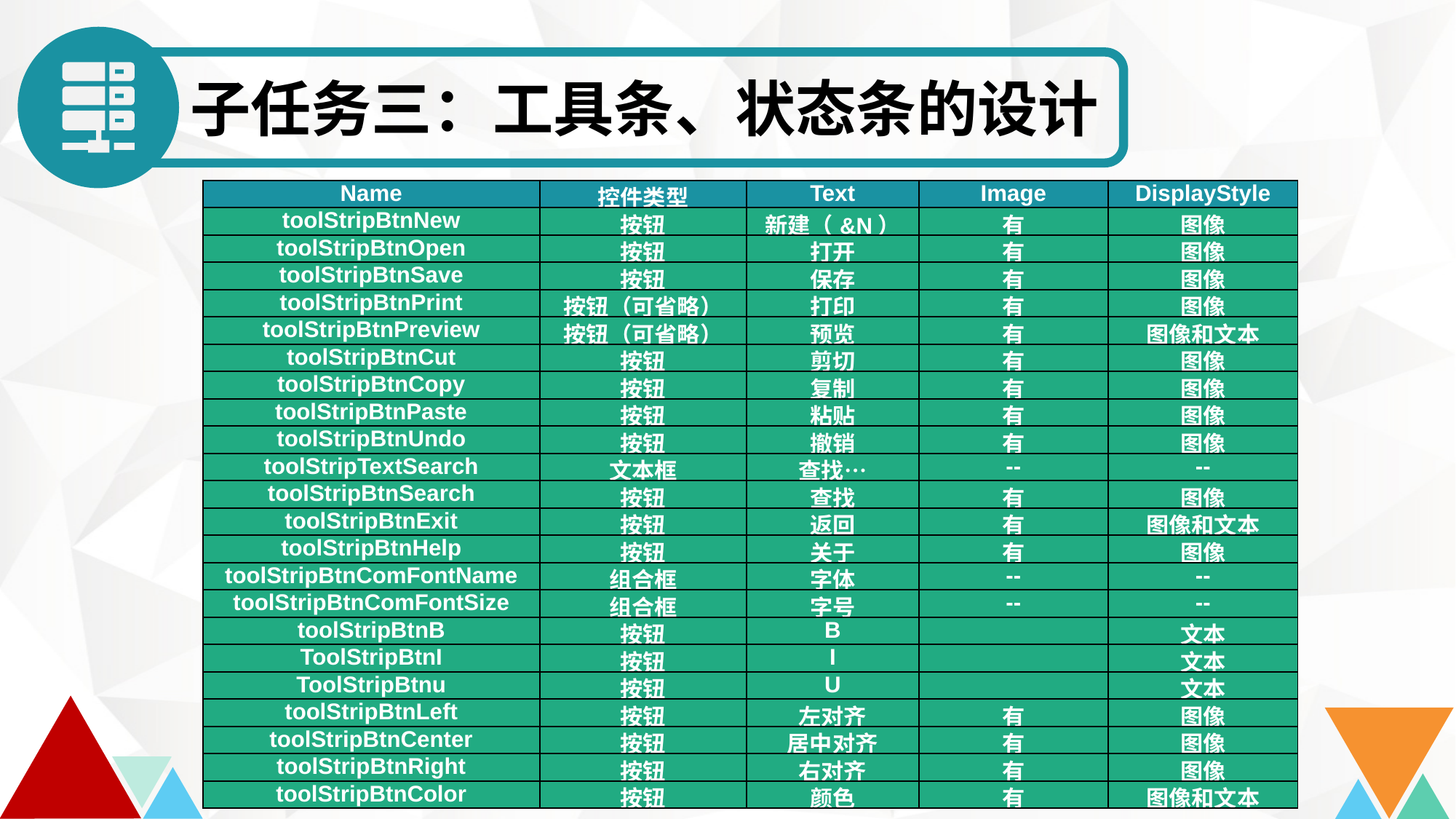

子任务三：工具条、状态条的设计
| Name | 控件类型 | Text | Image | DisplayStyle |
| --- | --- | --- | --- | --- |
| toolStripBtnNew | 按钮 | 新建（&N） | 有 | 图像 |
| toolStripBtnOpen | 按钮 | 打开 | 有 | 图像 |
| toolStripBtnSave | 按钮 | 保存 | 有 | 图像 |
| toolStripBtnPrint | 按钮（可省略） | 打印 | 有 | 图像 |
| toolStripBtnPreview | 按钮（可省略） | 预览 | 有 | 图像和文本 |
| toolStripBtnCut | 按钮 | 剪切 | 有 | 图像 |
| toolStripBtnCopy | 按钮 | 复制 | 有 | 图像 |
| toolStripBtnPaste | 按钮 | 粘贴 | 有 | 图像 |
| toolStripBtnUndo | 按钮 | 撤销 | 有 | 图像 |
| toolStripTextSearch | 文本框 | 查找… | -- | -- |
| toolStripBtnSearch | 按钮 | 查找 | 有 | 图像 |
| toolStripBtnExit | 按钮 | 返回 | 有 | 图像和文本 |
| toolStripBtnHelp | 按钮 | 关于 | 有 | 图像 |
| toolStripBtnComFontName | 组合框 | 字体 | -- | -- |
| toolStripBtnComFontSize | 组合框 | 字号 | -- | -- |
| toolStripBtnB | 按钮 | B |  | 文本 |
| ToolStripBtnI | 按钮 | I |  | 文本 |
| ToolStripBtnu | 按钮 | U |  | 文本 |
| toolStripBtnLeft | 按钮 | 左对齐 | 有 | 图像 |
| toolStripBtnCenter | 按钮 | 居中对齐 | 有 | 图像 |
| toolStripBtnRight | 按钮 | 右对齐 | 有 | 图像 |
| toolStripBtnColor | 按钮 | 颜色 | 有 | 图像和文本 |